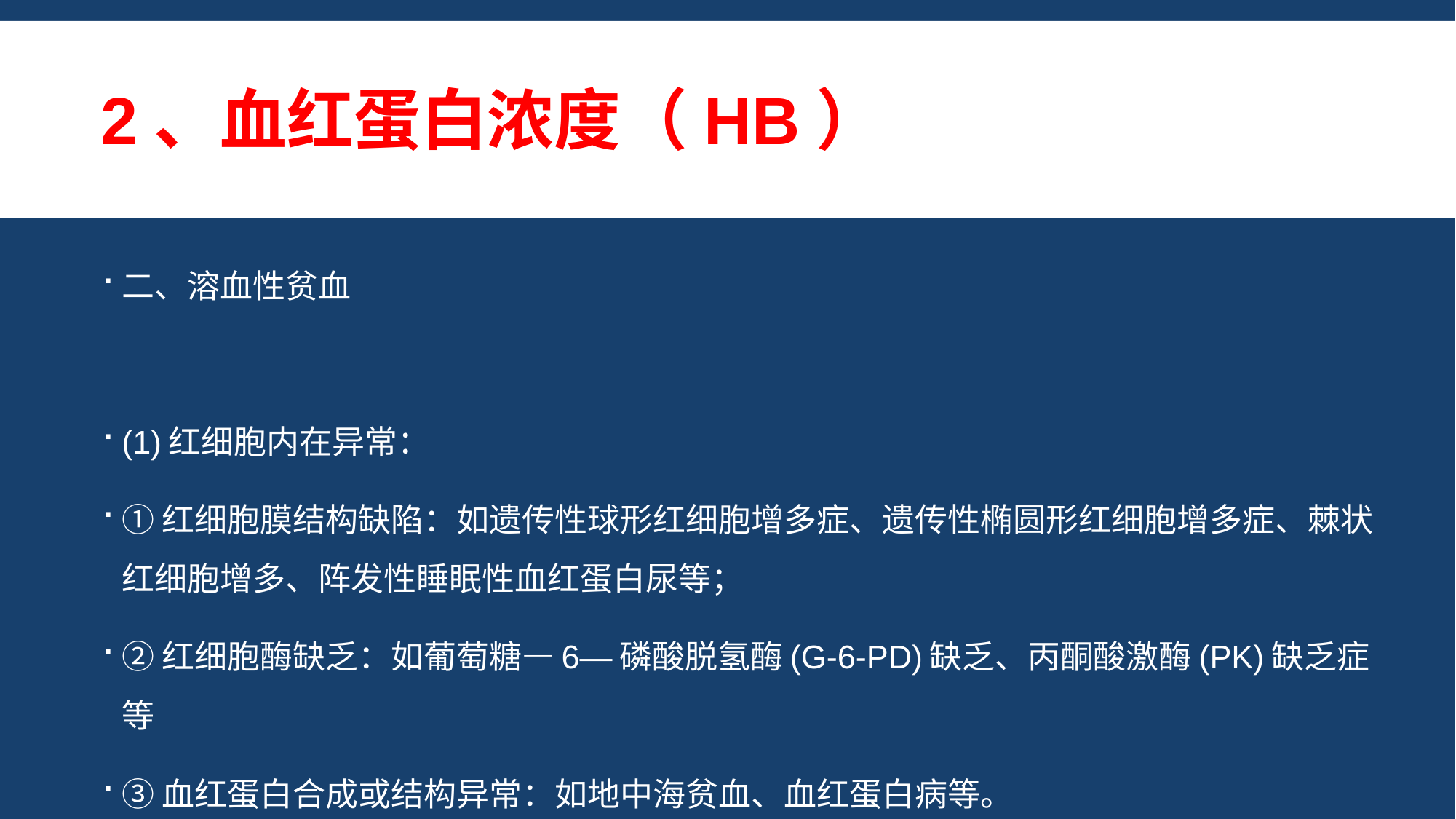

# 2、血红蛋白浓度（Hb）
二、溶血性贫血

(1)红细胞内在异常：
①红细胞膜结构缺陷：如遗传性球形红细胞增多症、遗传性椭圆形红细胞增多症、棘状红细胞增多、阵发性睡眠性血红蛋白尿等；
②红细胞酶缺乏：如葡萄糖—6—磷酸脱氢酶(G-6-PD)缺乏、丙酮酸激酶(PK)缺乏症等
③血红蛋白合成或结构异常：如地中海贫血、血红蛋白病等。